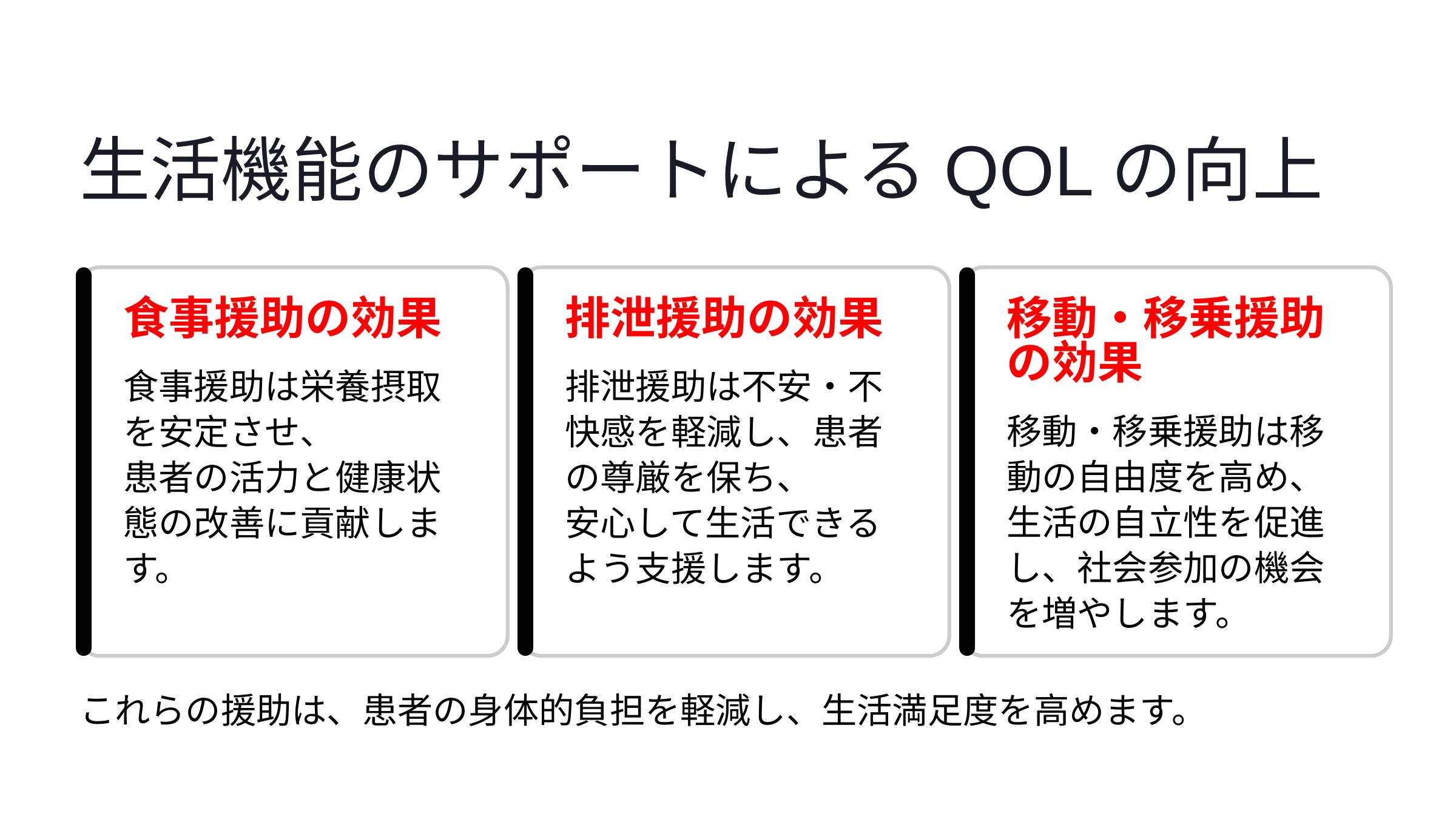

生活機能のサポートによるQOLの向上

食事援助の効果
排泄援助の効果
移動・移乗援助の効果
食事援助は栄養摂取を安定させ、
患者の活力と健康状態の改善に貢献します。
排泄援助は不安・不快感を軽減し、患者の尊厳を保ち、
安心して生活できるよう支援します。
移動・移乗援助は移動の自由度を高め、生活の自立性を促進し、社会参加の機会を増やします。
これらの援助は、患者の身体的負担を軽減し、生活満足度を高めます。